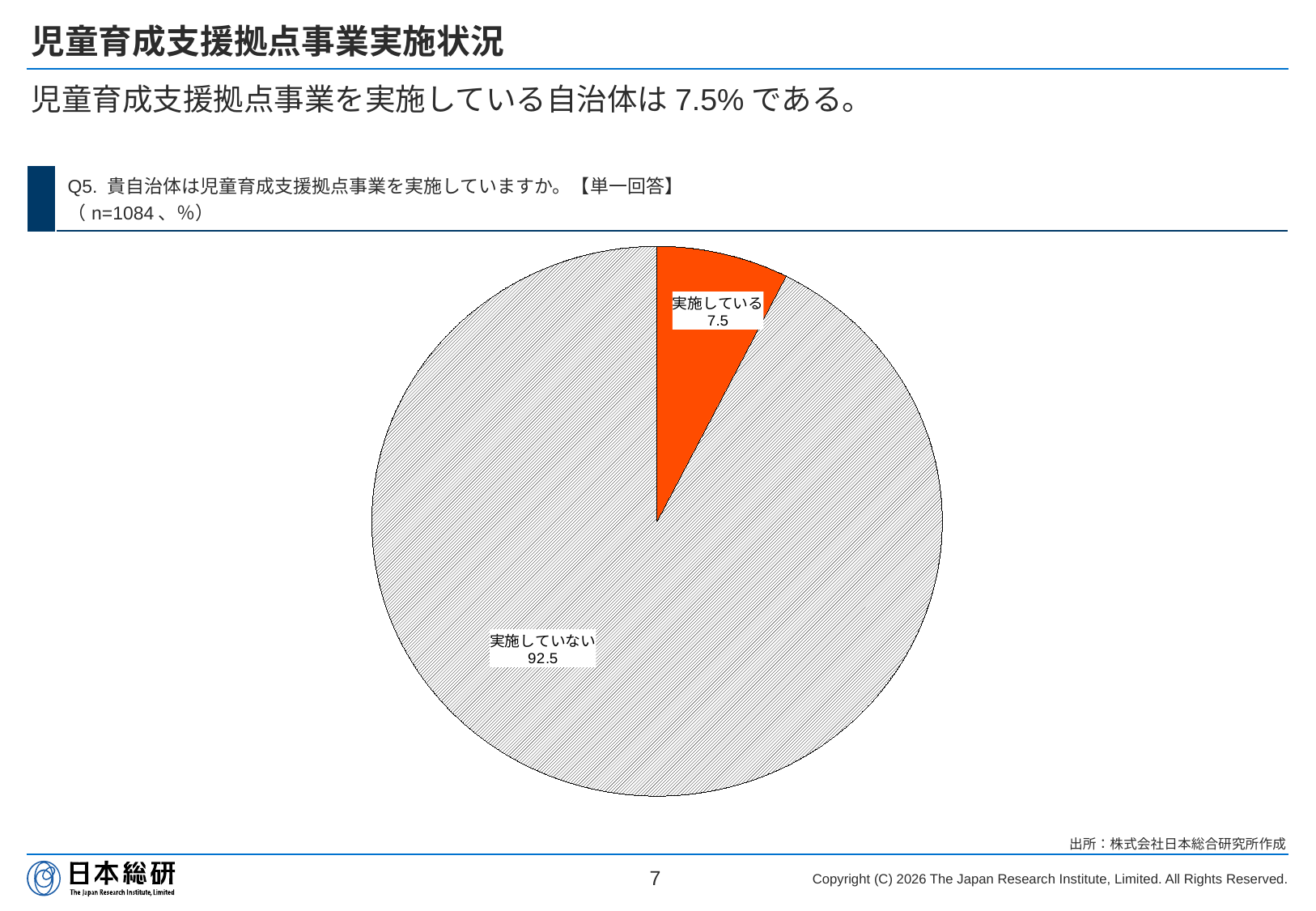

# 児童育成支援拠点事業実施状況
児童育成支援拠点事業を実施している自治体は7.5%である。
|  | Q5. 貴自治体は児童育成支援拠点事業を実施していますか。【単一回答】 （n=1084、％） |
| --- | --- |

### Chart

| Category | % |
|---|---|
| 実施している | 7.472324723247232 |
| 実施していない | 92.52767527675276 |
出所：株式会社日本総合研究所作成